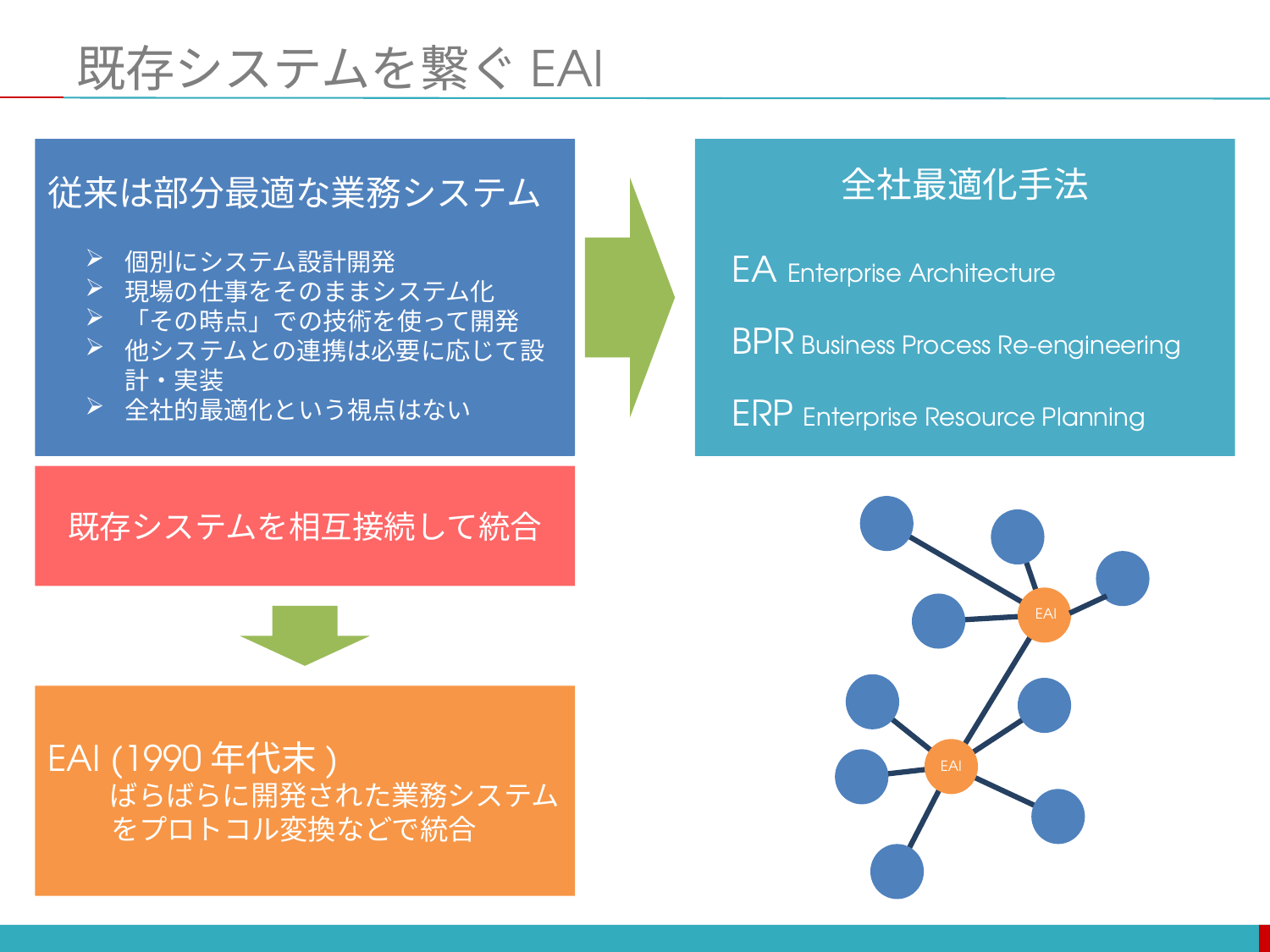

# 既存システムを繋ぐEAI
従来は部分最適な業務システム

個別にシステム設計開発
現場の仕事をそのままシステム化
「その時点」での技術を使って開発
他システムとの連携は必要に応じて設計・実装
全社的最適化という視点はない
全社最適化手法

EA Enterprise Architecture

BPR Business Process Re-engineering

ERP Enterprise Resource Planning

既存システムを相互接続して統合

EAI

EAI

EAI (1990年代末)
ばらばらに開発された業務システムをプロトコル変換などで統合